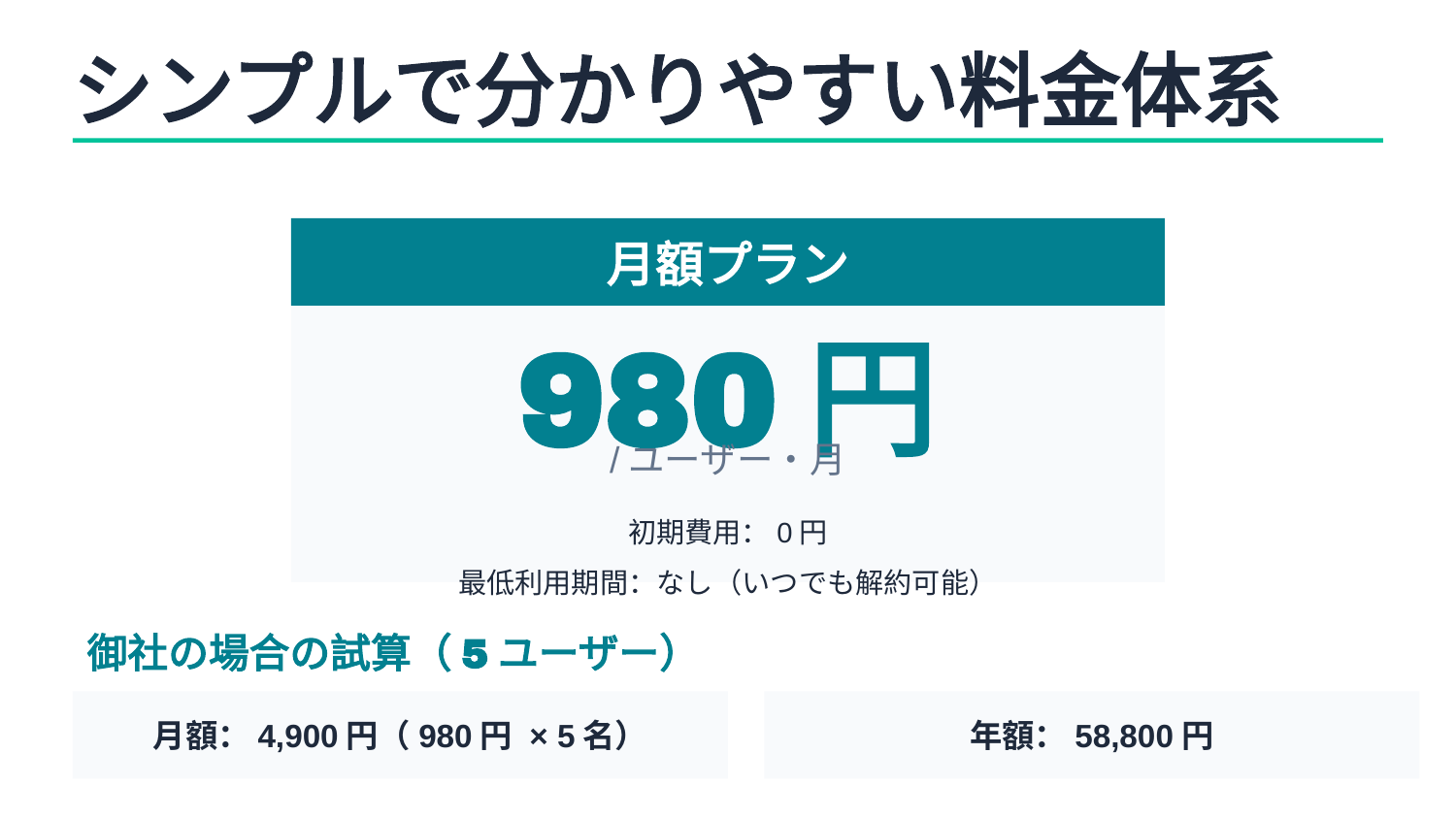

シンプルで分かりやすい料金体系

月額プラン
980円
/ユーザー・月
初期費用：0円
最低利用期間：なし（いつでも解約可能）
御社の場合の試算（5ユーザー）

月額：4,900円（980円 × 5名）

年額：58,800円